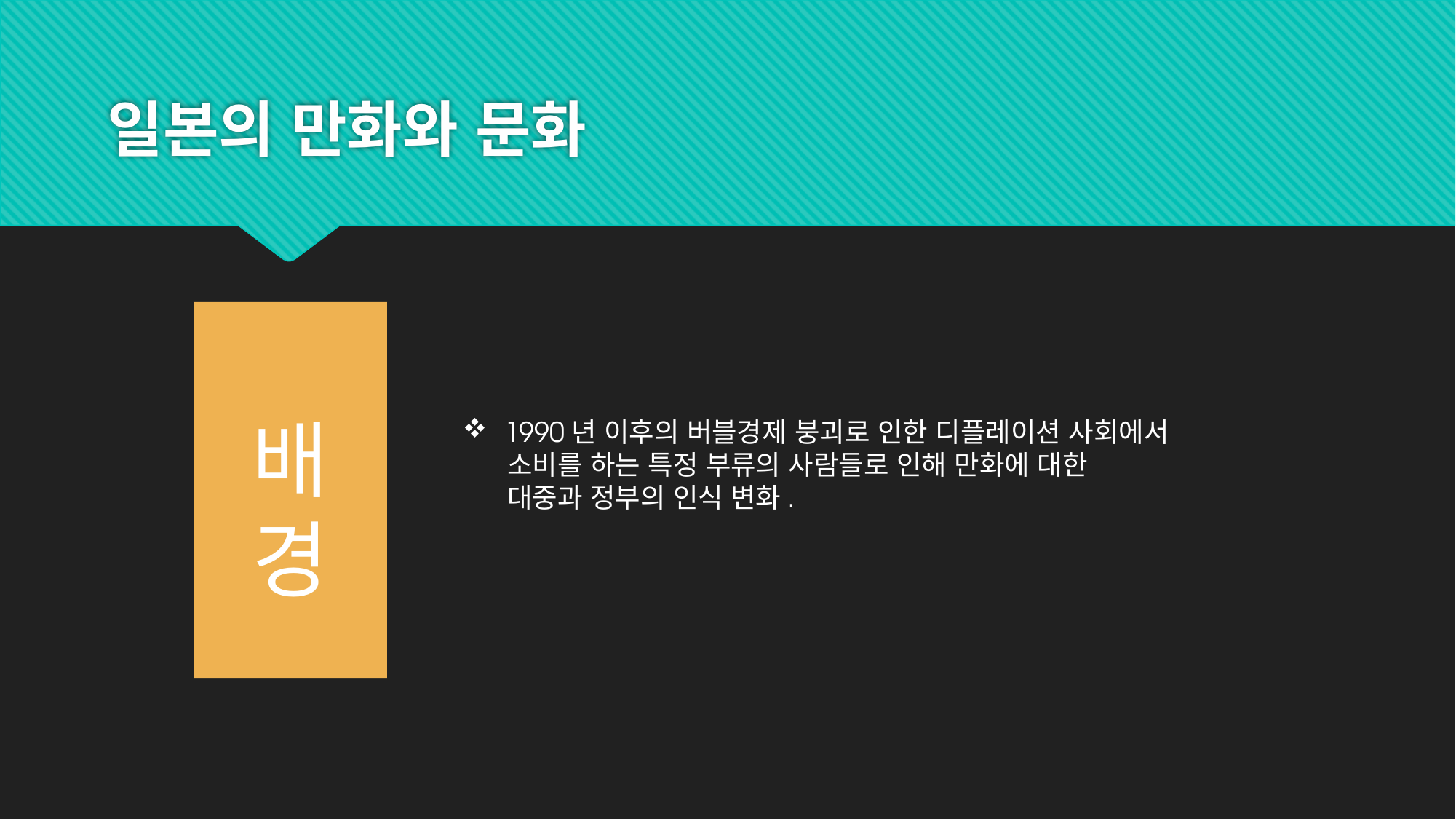

# 일본의 만화와 문화

배
경

 1990년 이후의 버블경제 붕괴로 인한 디플레이션 사회에서
     소비를 하는 특정 부류의 사람들로 인해 만화에 대한
     대중과 정부의 인식 변화.